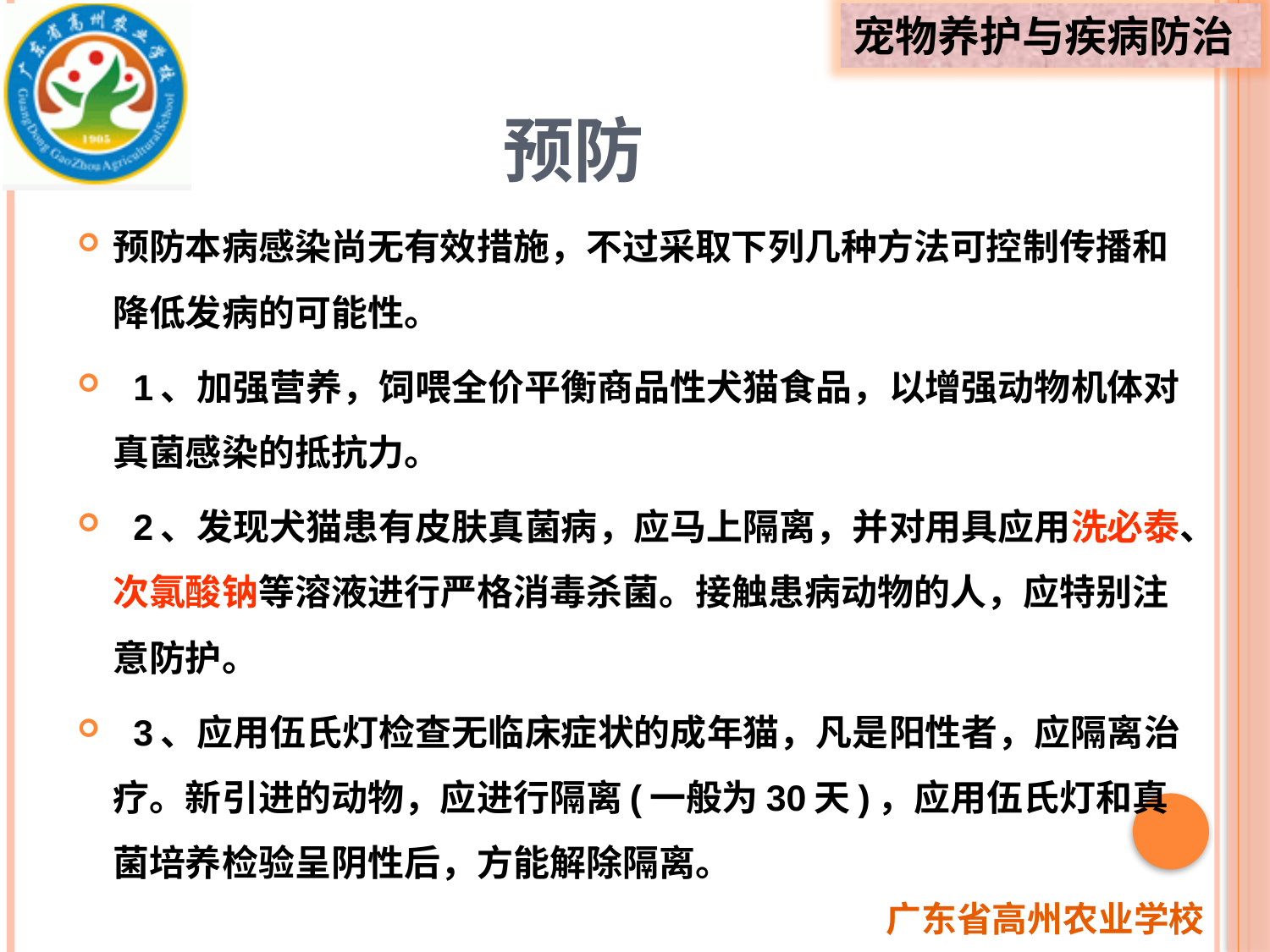

# 预防
预防本病感染尚无有效措施，不过采取下列几种方法可控制传播和降低发病的可能性。
  1、加强营养，饲喂全价平衡商品性犬猫食品，以增强动物机体对真菌感染的抵抗力。
  2、发现犬猫患有皮肤真菌病，应马上隔离，并对用具应用洗必泰、次氯酸钠等溶液进行严格消毒杀菌。接触患病动物的人，应特别注意防护。
  3、应用伍氏灯检查无临床症状的成年猫，凡是阳性者，应隔离治疗。新引进的动物，应进行隔离(一般为30天)，应用伍氏灯和真菌培养检验呈阴性后，方能解除隔离。